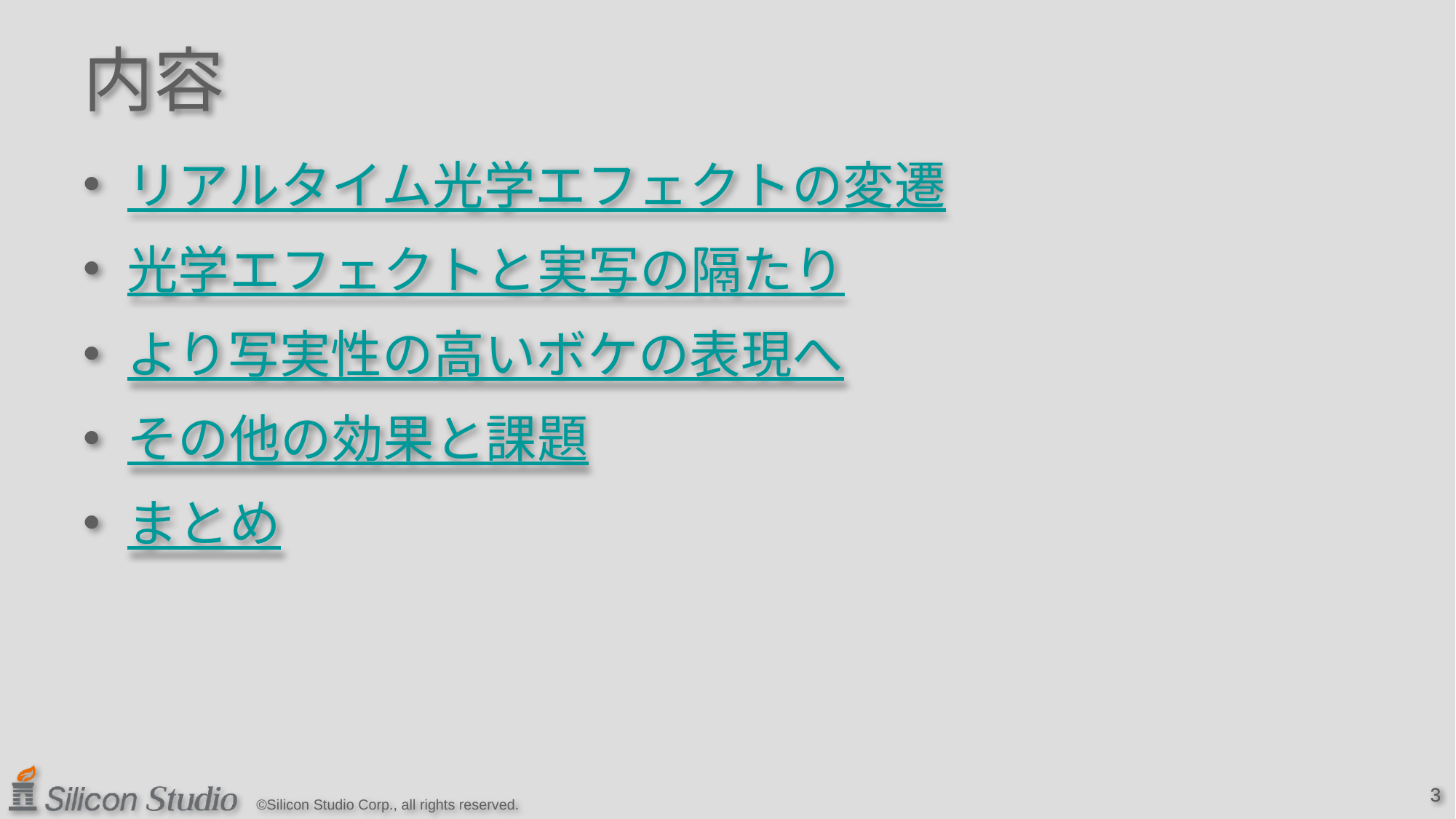

# 内容
リアルタイム光学エフェクトの変遷
光学エフェクトと実写の隔たり
より写実性の高いボケの表現へ
その他の効果と課題
まとめ
3